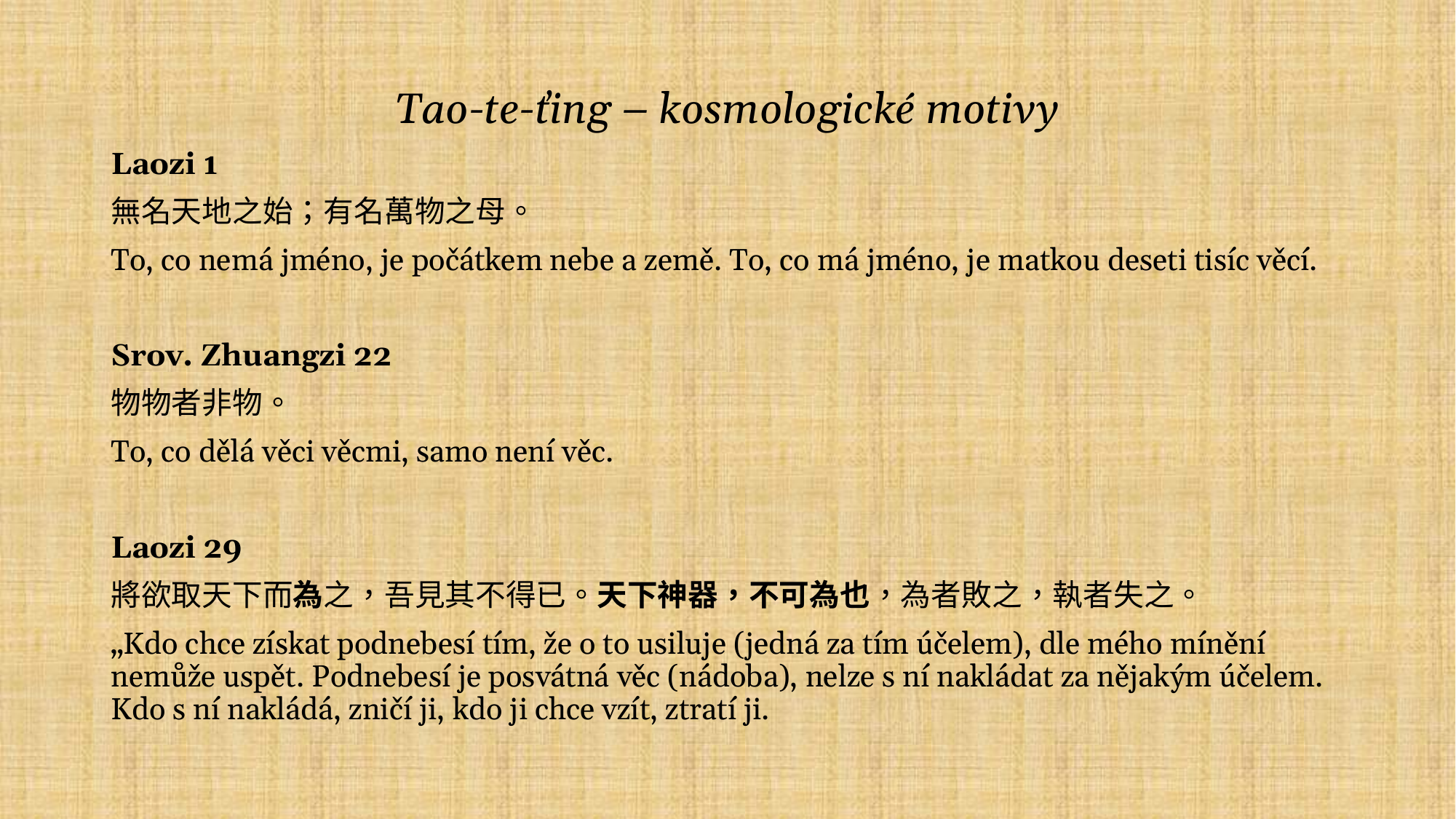

Tao-te-ťing – kosmologické motivy
Laozi 1
無名天地之始；有名萬物之母。
To, co nemá jméno, je počátkem nebe a země. To, co má jméno, je matkou deseti tisíc věcí.

Srov. Zhuangzi 22
物物者非物。
To, co dělá věci věcmi, samo není věc.

Laozi 29
將欲取天下而為之，吾見其不得已。天下神器，不可為也，為者敗之，執者失之。
„Kdo chce získat podnebesí tím, že o to usiluje (jedná za tím účelem), dle mého mínění nemůže uspět. Podnebesí je posvátná věc (nádoba), nelze s ní nakládat za nějakým účelem. Kdo s ní nakládá, zničí ji, kdo ji chce vzít, ztratí ji.